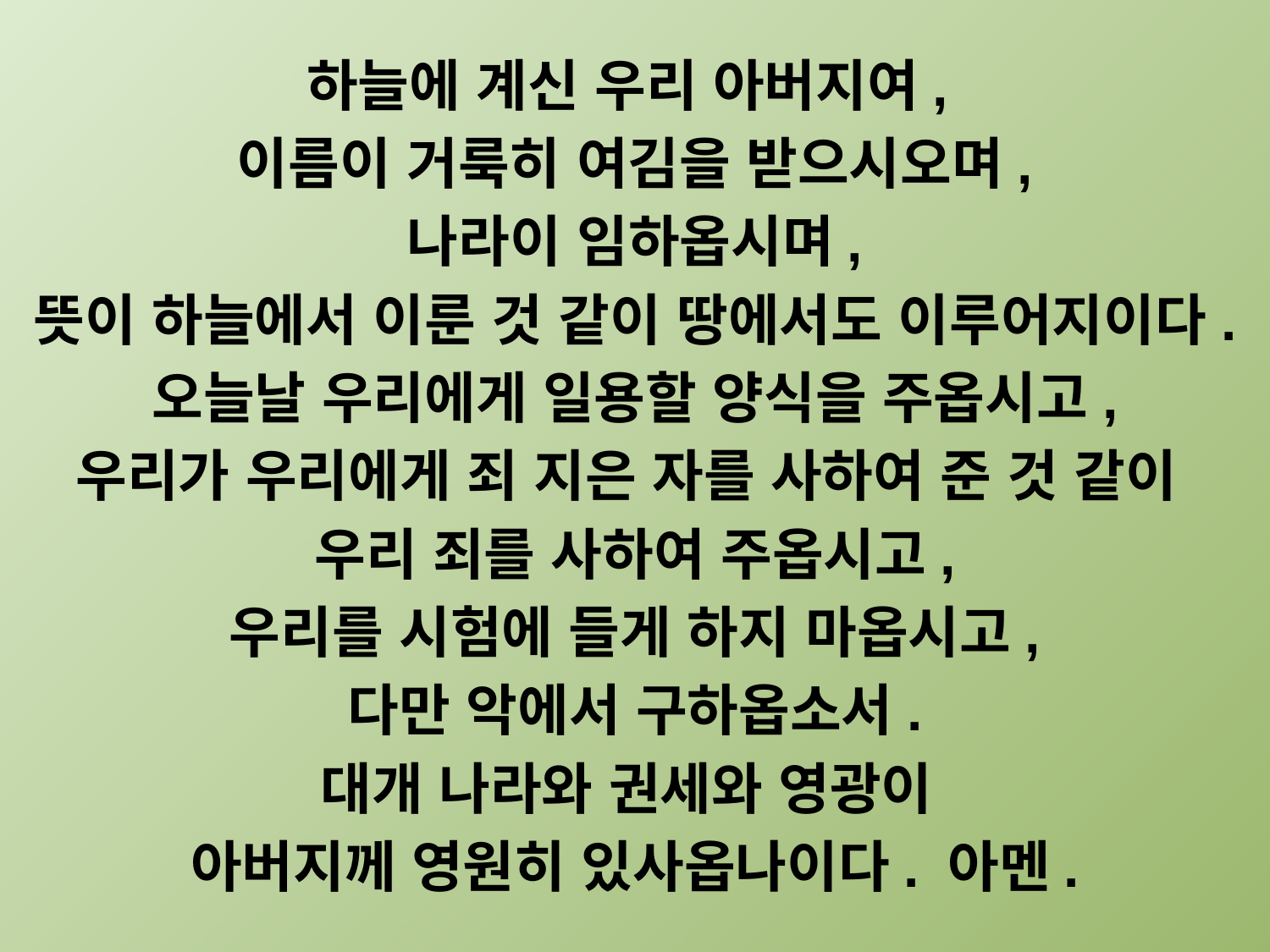

하늘에 계신 우리 아버지여,
이름이 거룩히 여김을 받으시오며,
나라이 임하옵시며,
뜻이 하늘에서 이룬 것 같이 땅에서도 이루어지이다.
오늘날 우리에게 일용할 양식을 주옵시고,
우리가 우리에게 죄 지은 자를 사하여 준 것 같이
우리 죄를 사하여 주옵시고,
우리를 시험에 들게 하지 마옵시고,
다만 악에서 구하옵소서.
대개 나라와 권세와 영광이
아버지께 영원히 있사옵나이다. 아멘.